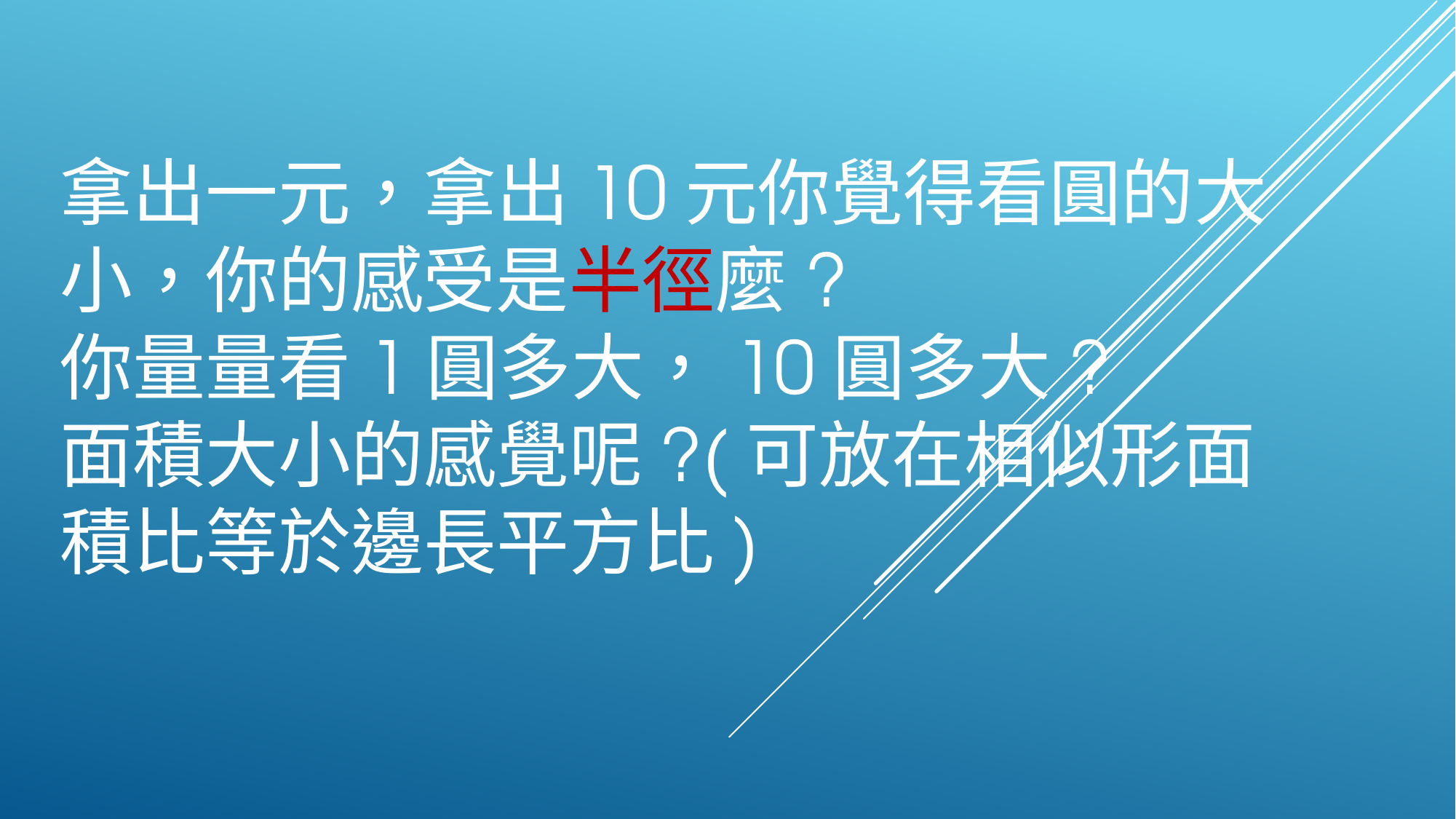

# 拿出一元，拿出10元你覺得看圓的大小，你的感受是半徑麼? 你量量看1圓多大，10圓多大? 面積大小的感覺呢?(可放在相似形面積比等於邊長平方比)